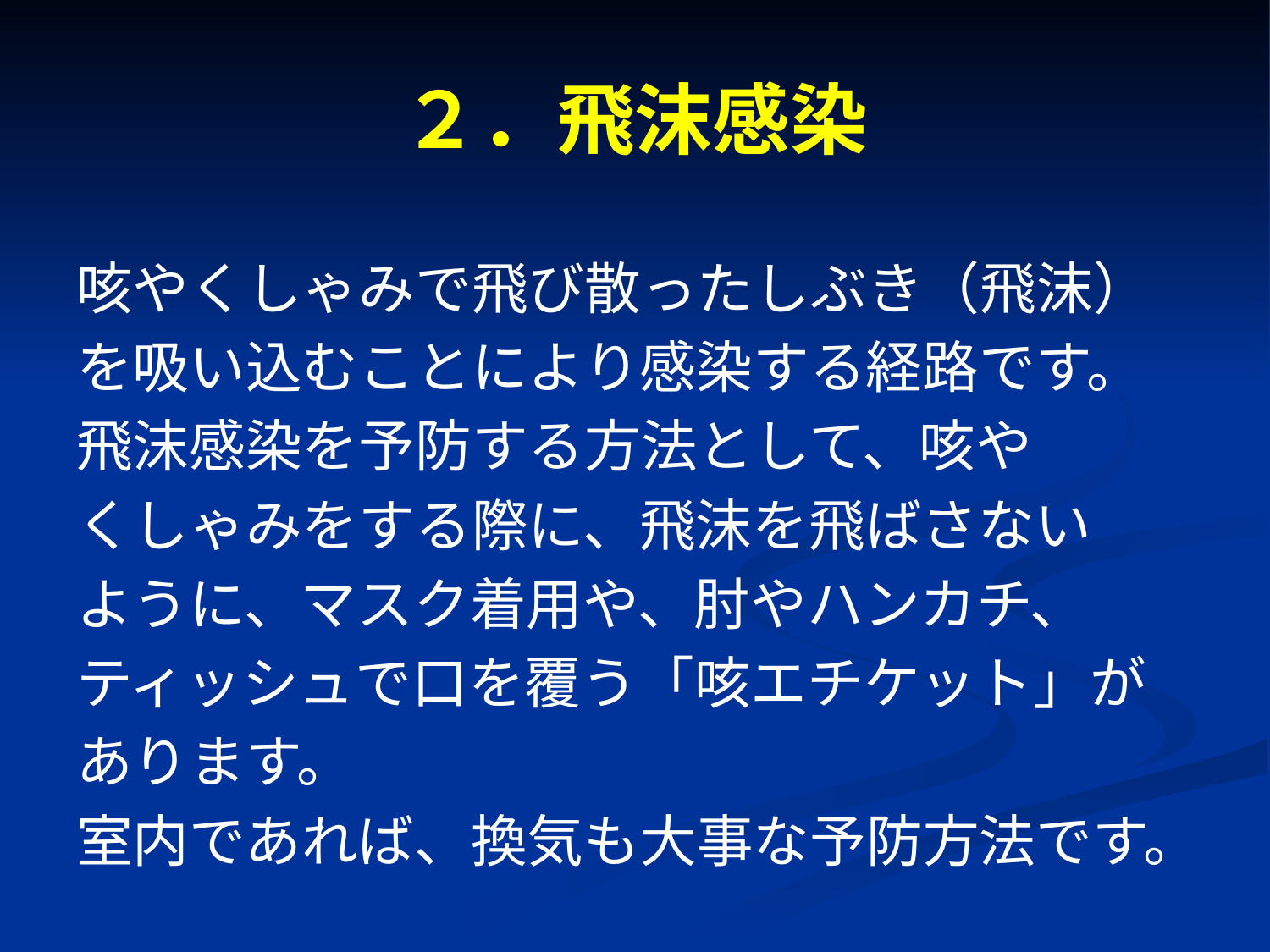

# ２．飛沫感染
咳やくしゃみで飛び散ったしぶき（飛沫）
を吸い込むことにより感染する経路です。
飛沫感染を予防する方法として、咳や
くしゃみをする際に、飛沫を飛ばさない
ように、マスク着用や、肘やハンカチ、
ティッシュで口を覆う「咳エチケット」が
あります。
室内であれば、換気も大事な予防方法です。